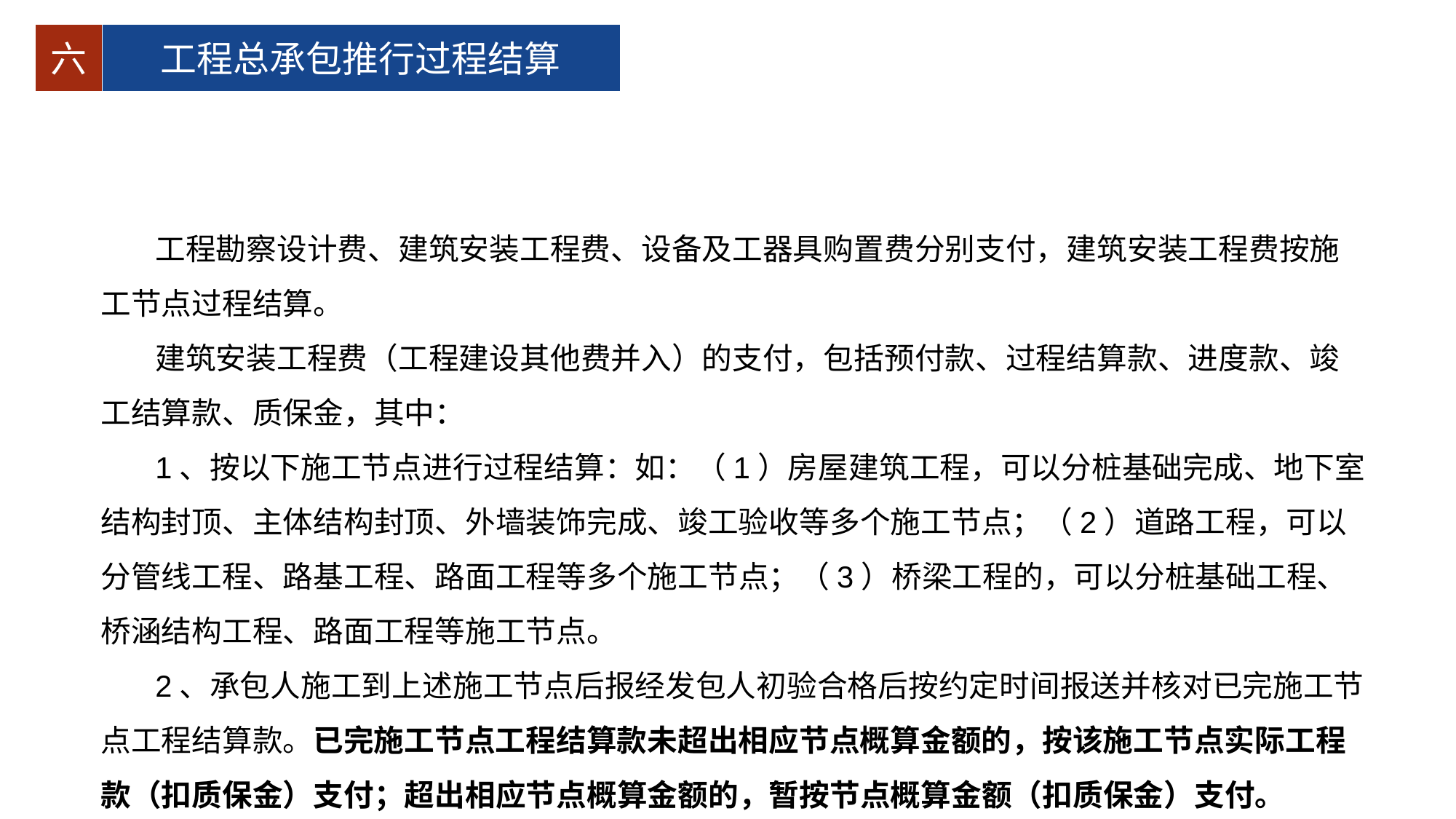

六
工程总承包推行过程结算
工程勘察设计费、建筑安装工程费、设备及工器具购置费分别支付，建筑安装工程费按施工节点过程结算。
建筑安装工程费（工程建设其他费并入）的支付，包括预付款、过程结算款、进度款、竣工结算款、质保金，其中：
1、按以下施工节点进行过程结算：如：（1）房屋建筑工程，可以分桩基础完成、地下室结构封顶、主体结构封顶、外墙装饰完成、竣工验收等多个施工节点；（2）道路工程，可以分管线工程、路基工程、路面工程等多个施工节点；（3）桥梁工程的，可以分桩基础工程、桥涵结构工程、路面工程等施工节点。
2、承包人施工到上述施工节点后报经发包人初验合格后按约定时间报送并核对已完施工节点工程结算款。已完施工节点工程结算款未超出相应节点概算金额的，按该施工节点实际工程款（扣质保金）支付；超出相应节点概算金额的，暂按节点概算金额（扣质保金）支付。